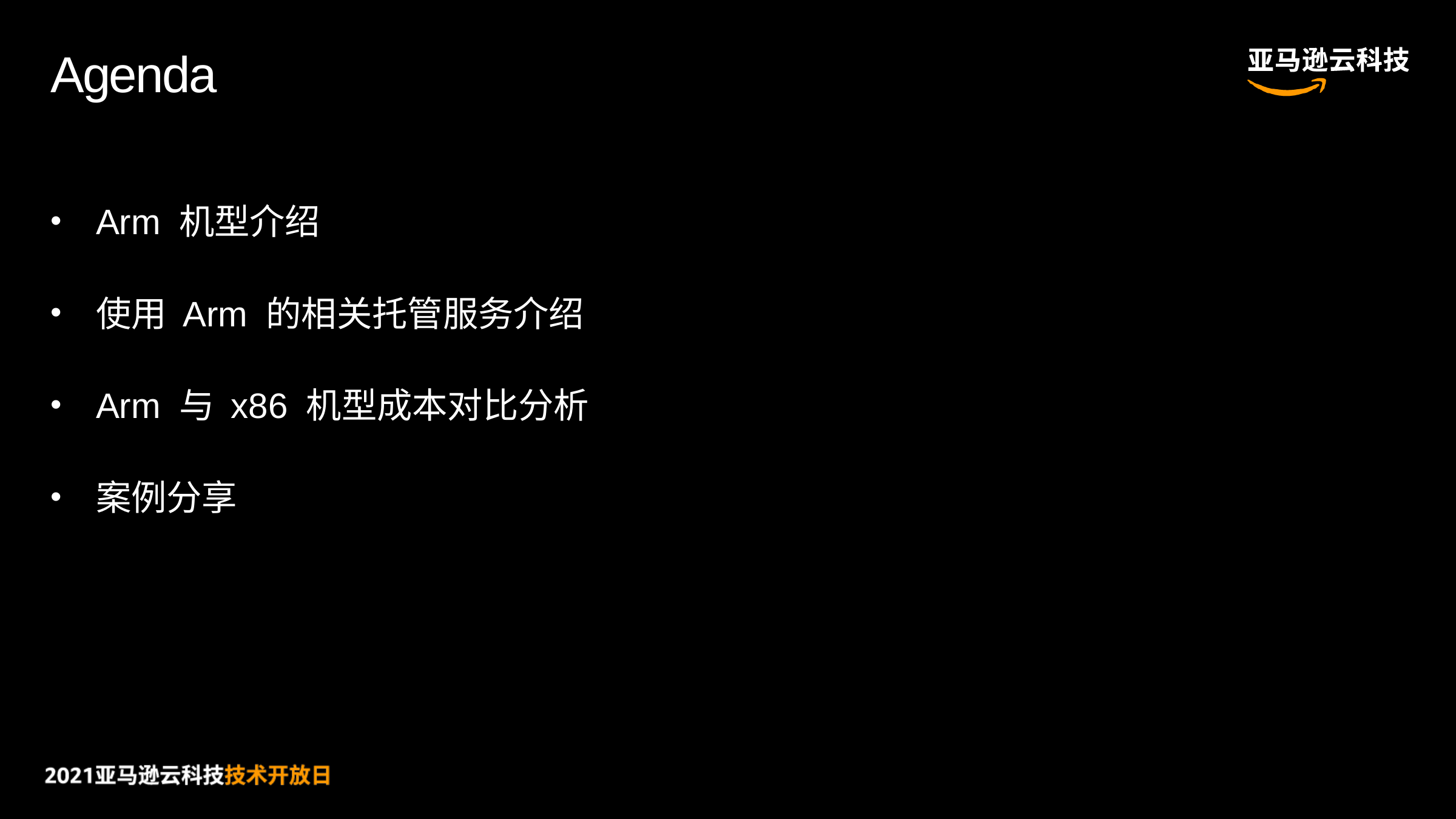

# Agenda
Arm 机型介绍
使用 Arm 的相关托管服务介绍
Arm 与 x86 机型成本对比分析
案例分享